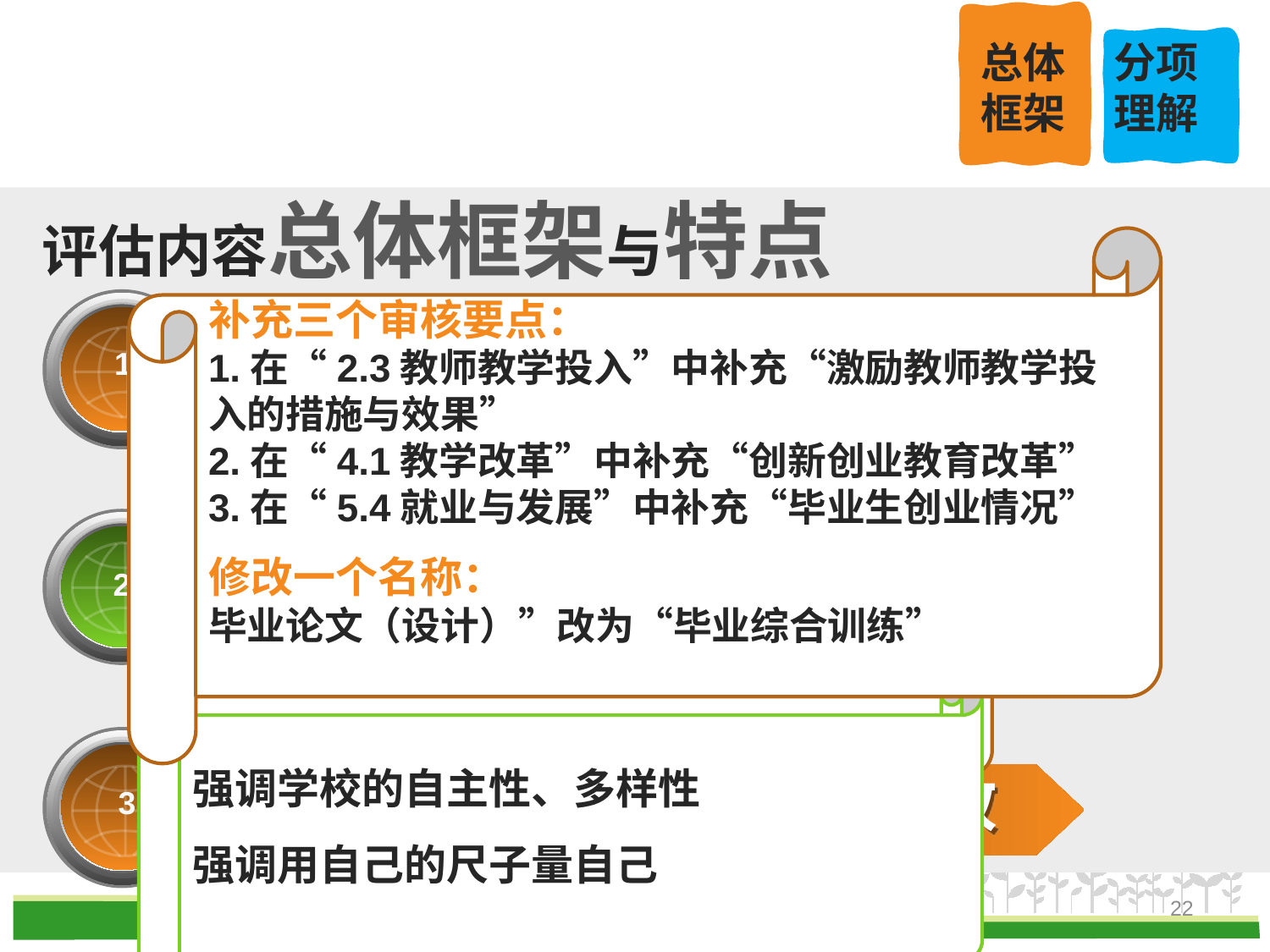

总体框架

分项理解
课程
介绍

评估内容总体框架与特点

补充三个审核要点：
1.在“2.3教师教学投入”中补充“激励教师教学投入的措施与效果”
2.在“4.1教学改革”中补充“创新创业教育改革”
3.在“5.4就业与发展”中补充“毕业生创业情况”
修改一个名称：
毕业论文（设计）”改为“毕业综合训练”

三个层次
审核评估的内容

1
审核项目：6项+自选特色项目
审核要素：24个
审核要点：67个（3个补充要点）

审核评估内容的特点

两个强调
2
强调学校的自主性、多样性
强调用自己的尺子量自己

三补一改

3
我省的补充与修改
22